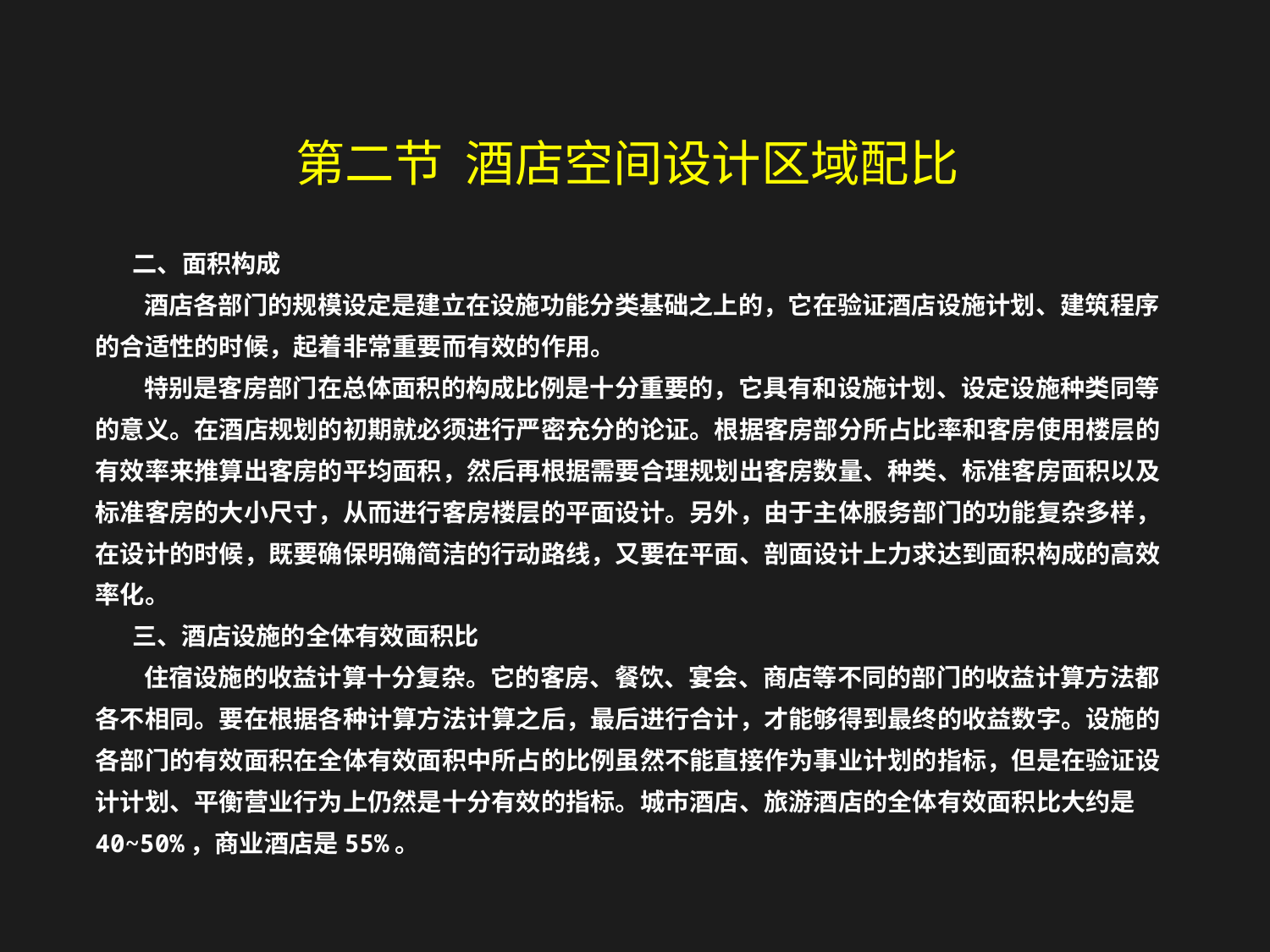

第二节  酒店空间设计区域配比
二、面积构成
 酒店各部门的规模设定是建立在设施功能分类基础之上的，它在验证酒店设施计划、建筑程序的合适性的时候，起着非常重要而有效的作用。
 特别是客房部门在总体面积的构成比例是十分重要的，它具有和设施计划、设定设施种类同等的意义。在酒店规划的初期就必须进行严密充分的论证。根据客房部分所占比率和客房使用楼层的有效率来推算出客房的平均面积，然后再根据需要合理规划出客房数量、种类、标准客房面积以及标准客房的大小尺寸，从而进行客房楼层的平面设计。另外，由于主体服务部门的功能复杂多样，在设计的时候，既要确保明确简洁的行动路线，又要在平面、剖面设计上力求达到面积构成的高效率化。
三、酒店设施的全体有效面积比
 住宿设施的收益计算十分复杂。它的客房、餐饮、宴会、商店等不同的部门的收益计算方法都各不相同。要在根据各种计算方法计算之后，最后进行合计，才能够得到最终的收益数字。设施的各部门的有效面积在全体有效面积中所占的比例虽然不能直接作为事业计划的指标，但是在验证设计计划、平衡营业行为上仍然是十分有效的指标。城市酒店、旅游酒店的全体有效面积比大约是40~50%，商业酒店是55%。